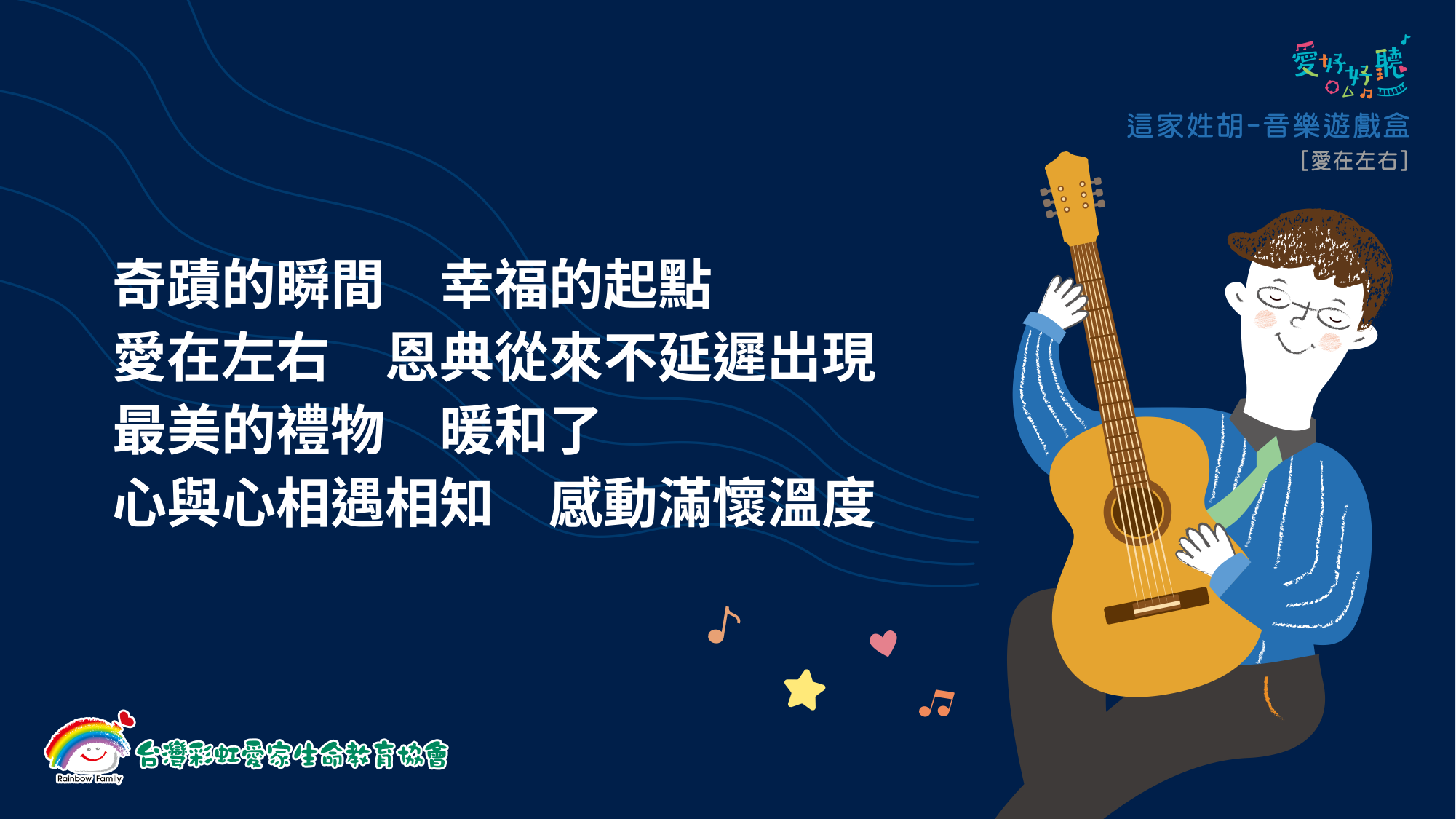

奇蹟的瞬間　幸福的起點
愛在左右　恩典從來不延遲出現
最美的禮物　暖和了
心與心相遇相知　感動滿懷溫度